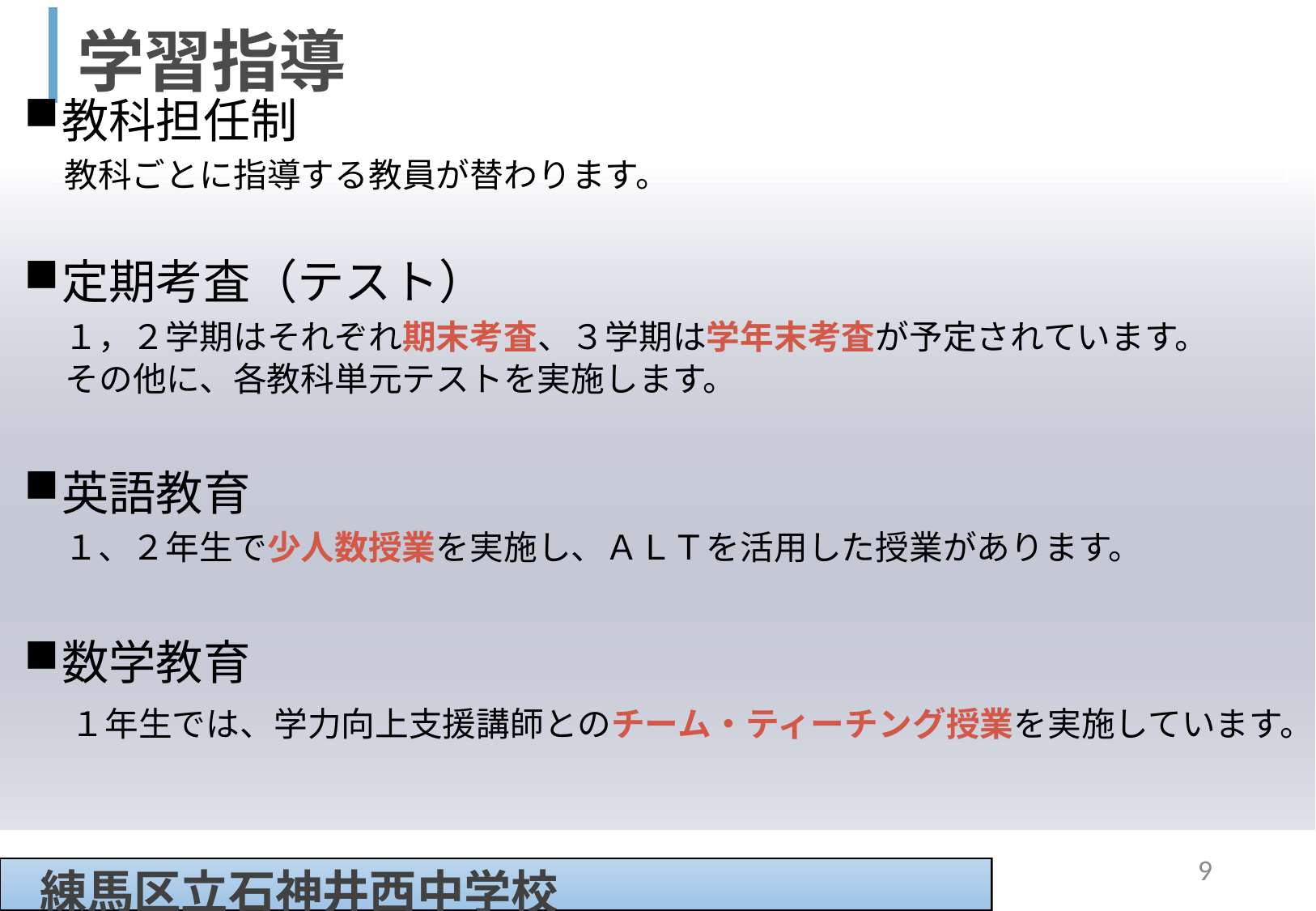

| 学習指導 |
| --- |
|  |
教科担任制
　教科ごとに指導する教員が替わります。

定期考査（テスト）
　１，２学期はそれぞれ期末考査、３学期は学年末考査が予定されています。
　 その他に、各教科単元テストを実施します。

英語教育
　１、２年生で少人数授業を実施し、ＡＬＴを活用した授業があります。

数学教育
　１年生では、学力向上支援講師とのチーム・ティーチング授業を実施しています。

9